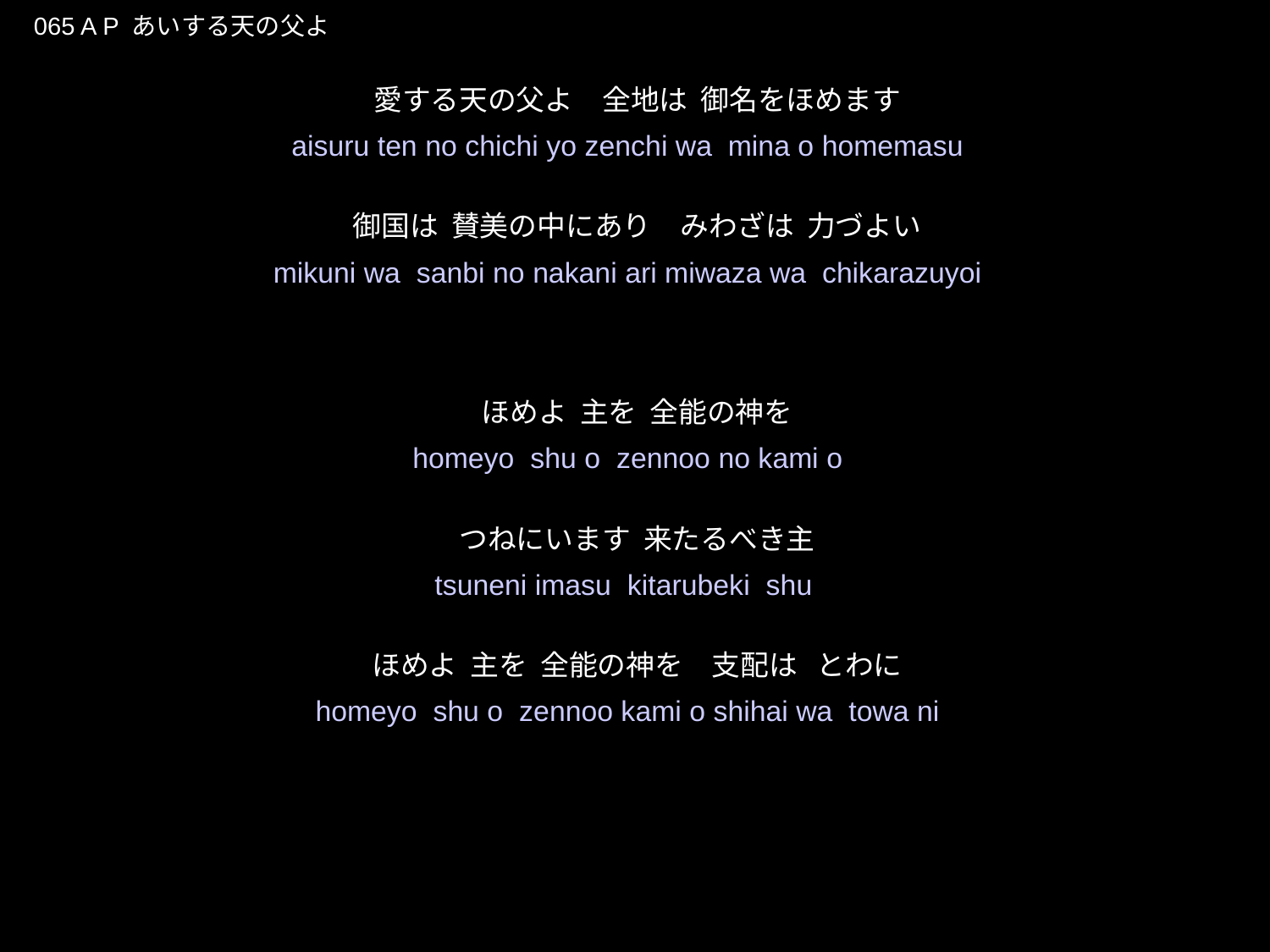

あいするてんのちちよ
★P
065 A P あいする天の父よ
愛する天の父よ　全地は  御名をほめます
御国は  賛美の中にあり　みわざは  力づよい
ほめよ  主を  全能の神を
つねにいます  来たるべき主
ほめよ  主を  全能の神を　支配は   とわに
★３
aisuru ten no chichi yo zenchi wa  mina o homemasu
mikuni wa  sanbi no nakani ari miwaza wa  chikarazuyoi
homeyo  shu o  zennoo no kami o
tsuneni imasu  kitarubeki  shu
homeyo  shu o  zennoo kami o shihai wa  towa ni